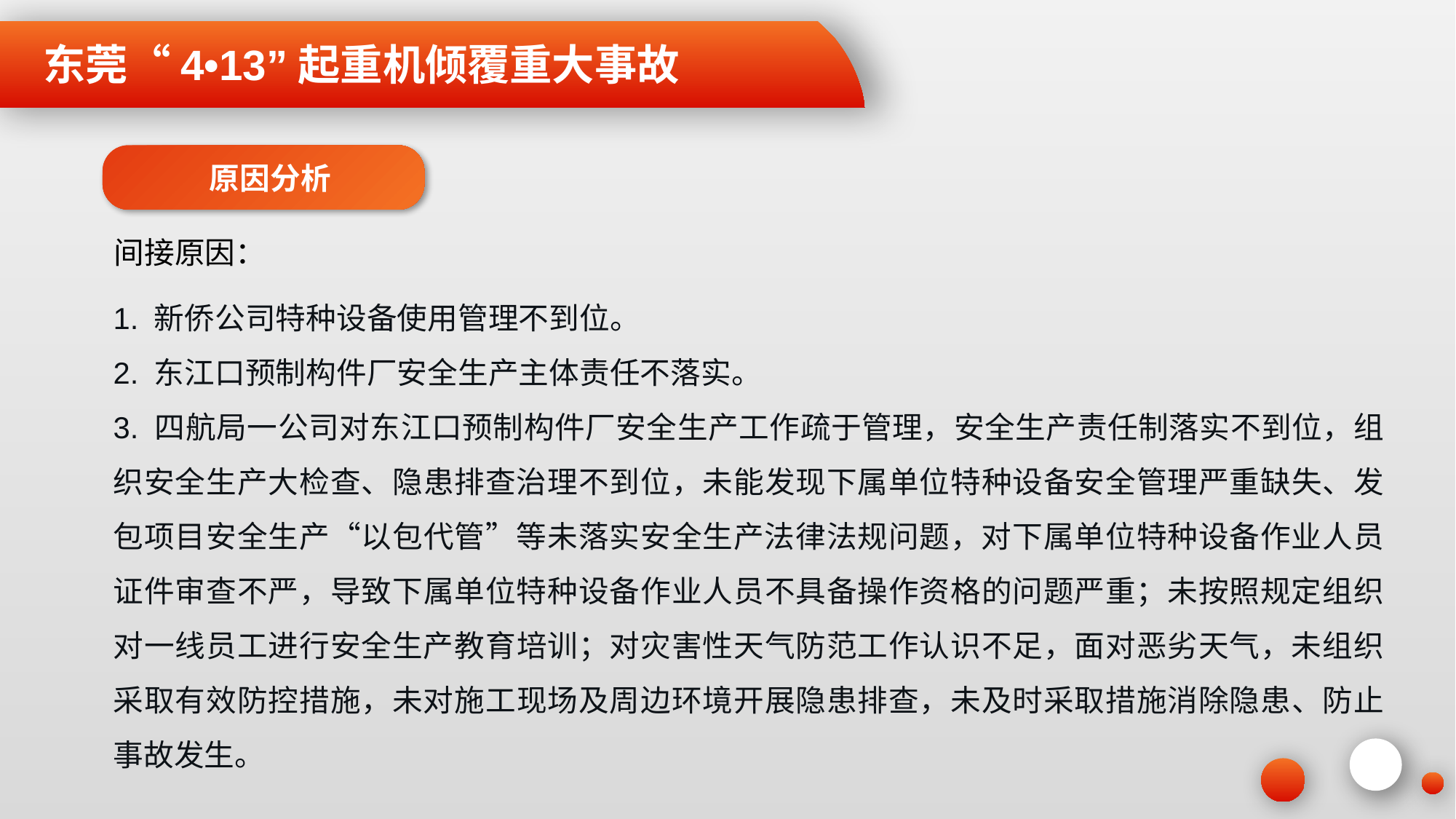

东莞“4•13”起重机倾覆重大事故

原因分析
间接原因：
1. 新侨公司特种设备使用管理不到位。
2. 东江口预制构件厂安全生产主体责任不落实。
3. 四航局一公司对东江口预制构件厂安全生产工作疏于管理，安全生产责任制落实不到位，组织安全生产大检查、隐患排查治理不到位，未能发现下属单位特种设备安全管理严重缺失、发包项目安全生产“以包代管”等未落实安全生产法律法规问题，对下属单位特种设备作业人员证件审查不严，导致下属单位特种设备作业人员不具备操作资格的问题严重；未按照规定组织对一线员工进行安全生产教育培训；对灾害性天气防范工作认识不足，面对恶劣天气，未组织采取有效防控措施，未对施工现场及周边环境开展隐患排查，未及时采取措施消除隐患、防止事故发生。